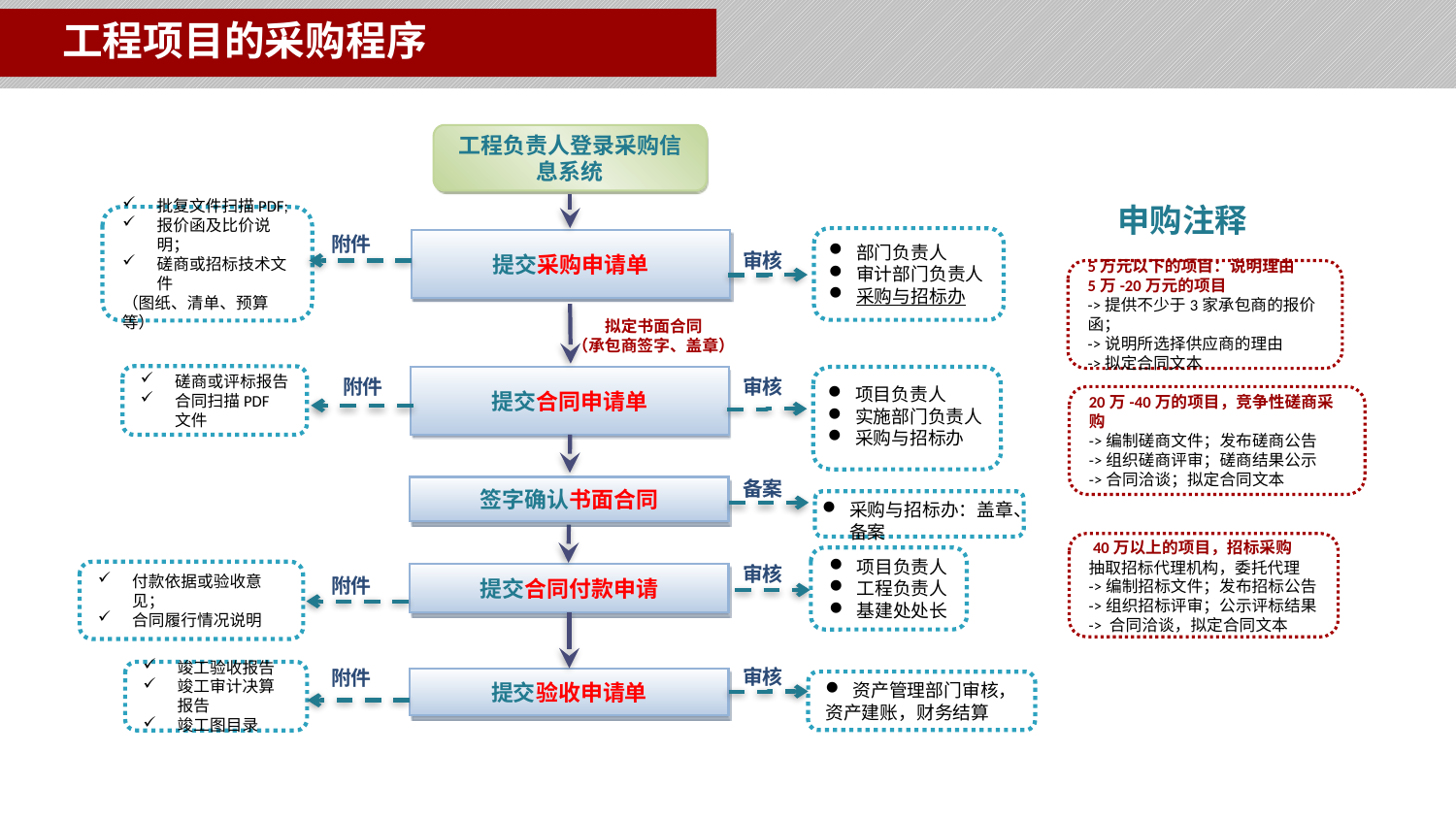

工程项目的采购程序

工程负责人登录采购信息系统
申购注释
批复文件扫描PDF;
报价函及比价说明；
磋商或招标技术文件
（图纸、清单、预算等）
附件

提交采购申请单
部门负责人
审计部门负责人
采购与招标办

审核
5万元以下的项目：说明理由
5万-20万元的项目
->提供不少于3家承包商的报价函；
->说明所选择供应商的理由
->拟定合同文本
拟定书面合同
（承包商签字、盖章）
磋商或评标报告
合同扫描PDF文件
提交合同申请单

附件
审核
项目负责人
实施部门负责人
采购与招标办
20万-40万的项目，竞争性磋商采购
->编制磋商文件；发布磋商公告
->组织磋商评审；磋商结果公示
->合同洽谈；拟定合同文本
备案
签字确认书面合同
采购与招标办：盖章、备案

 40万以上的项目，招标采购
抽取招标代理机构，委托代理
->编制招标文件；发布招标公告
->组织招标评审；公示评标结果
-> 合同洽谈，拟定合同文本
项目负责人
工程负责人
基建处处长
审核
付款依据或验收意见；
合同履行情况说明
提交合同付款申请
附件
审核
附件
竣工验收报告
竣工审计决算报告
竣工图目录
提交验收申请单
资产管理部门审核，
资产建账，财务结算